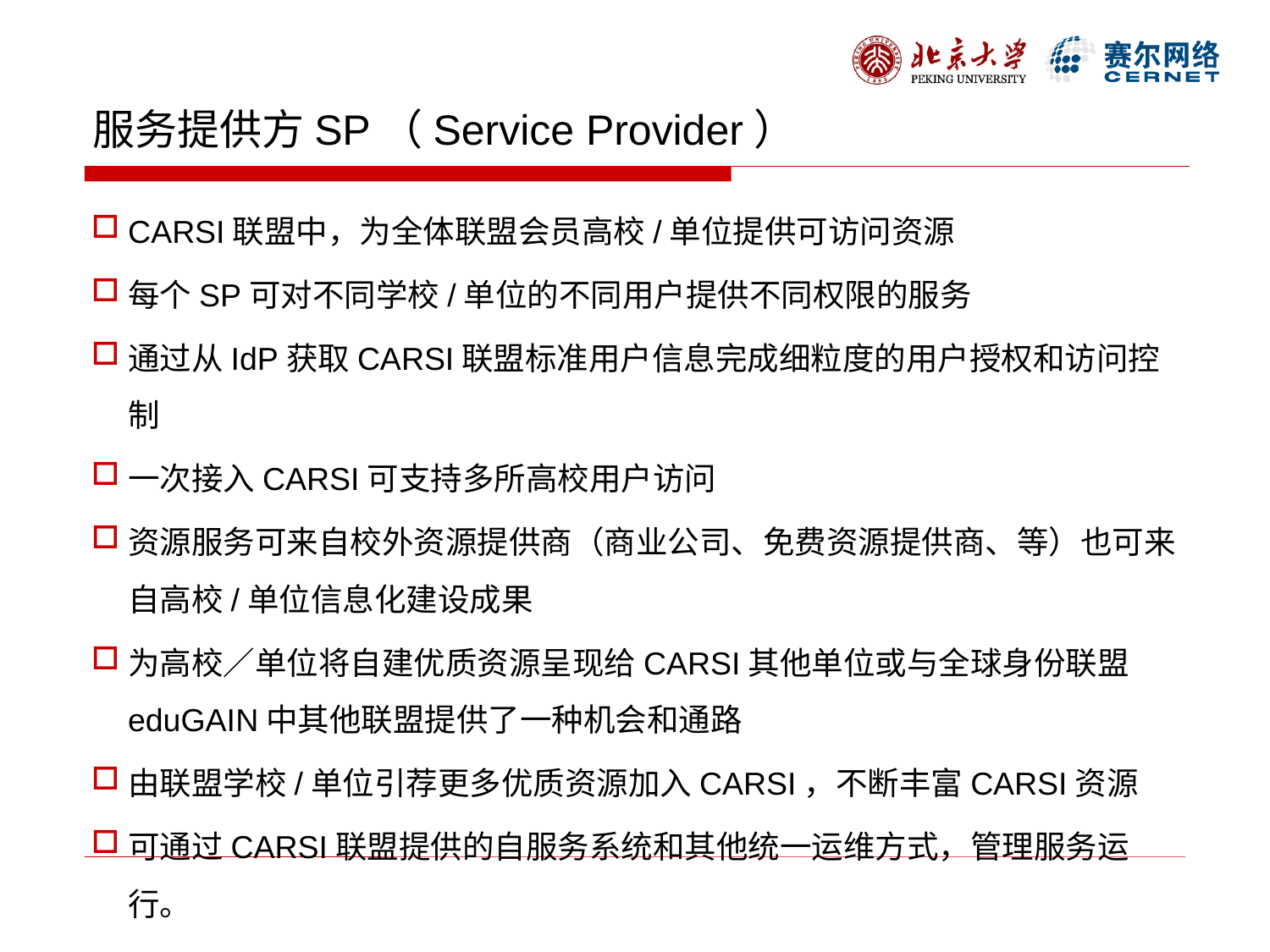

# 服务提供方SP（Service Provider）
CARSI联盟中，为全体联盟会员高校/单位提供可访问资源
每个SP可对不同学校/单位的不同用户提供不同权限的服务
通过从IdP获取CARSI联盟标准用户信息完成细粒度的用户授权和访问控制
一次接入CARSI可支持多所高校用户访问
资源服务可来自校外资源提供商（商业公司、免费资源提供商、等）也可来自高校/单位信息化建设成果
为高校／单位将自建优质资源呈现给CARSI其他单位或与全球身份联盟eduGAIN中其他联盟提供了一种机会和通路
由联盟学校/单位引荐更多优质资源加入CARSI，不断丰富CARSI资源
可通过CARSI联盟提供的自服务系统和其他统一运维方式，管理服务运行。

15